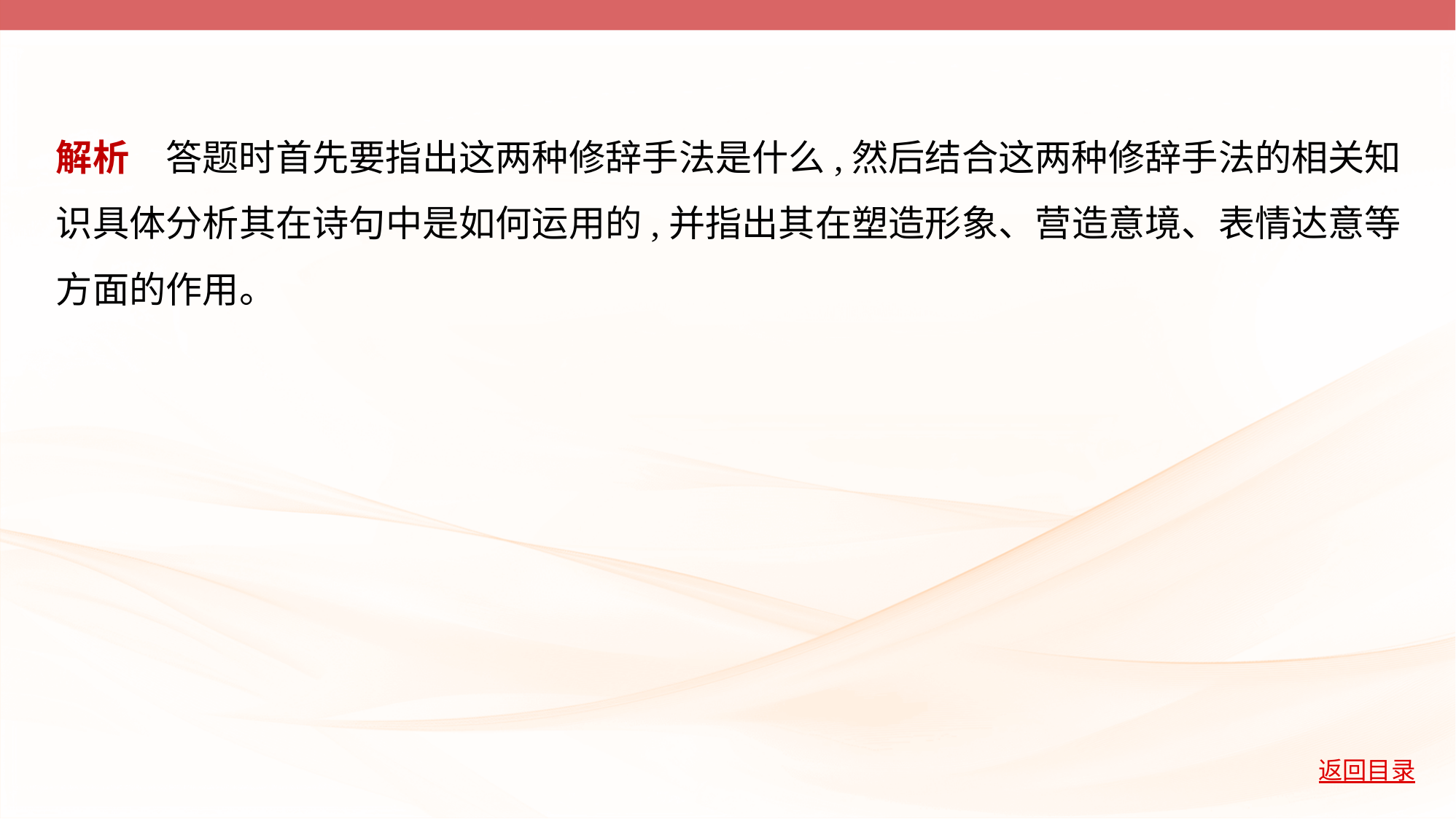

解析　答题时首先要指出这两种修辞手法是什么,然后结合这两种修辞手法的相关知
识具体分析其在诗句中是如何运用的,并指出其在塑造形象、营造意境、表情达意等
方面的作用。